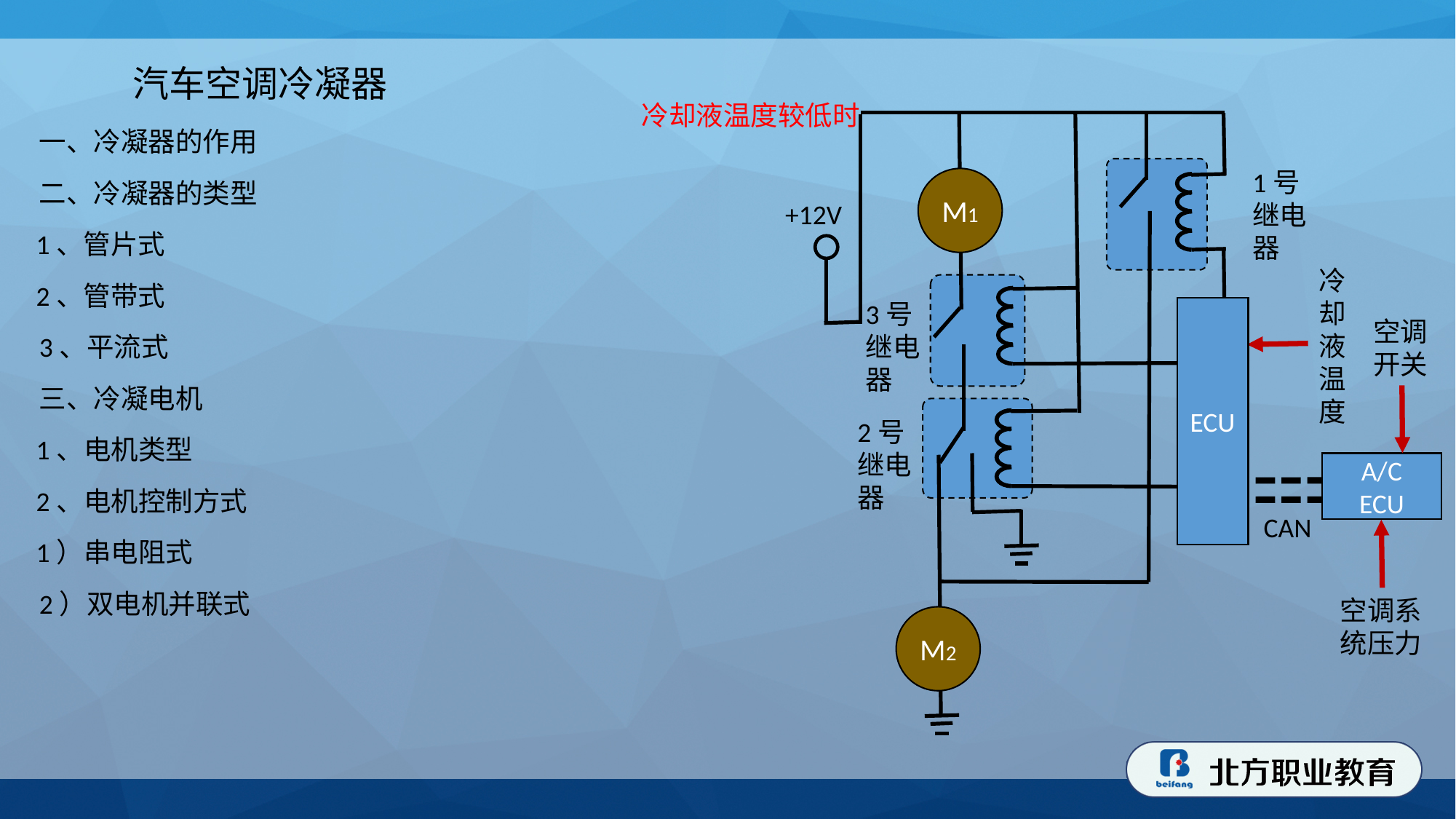

汽车空调冷凝器
冷却液温度较低时

1号继电器
M1

+12V

冷却液温度

3号继电器
ECU
空调开关

2号继电器

A/C
ECU
CAN
空调系统压力
M2
一、冷凝器的作用
二、冷凝器的类型
1、管片式
2、管带式
3、平流式
三、冷凝电机
1、电机类型
2、电机控制方式
1）串电阻式
2）双电机并联式